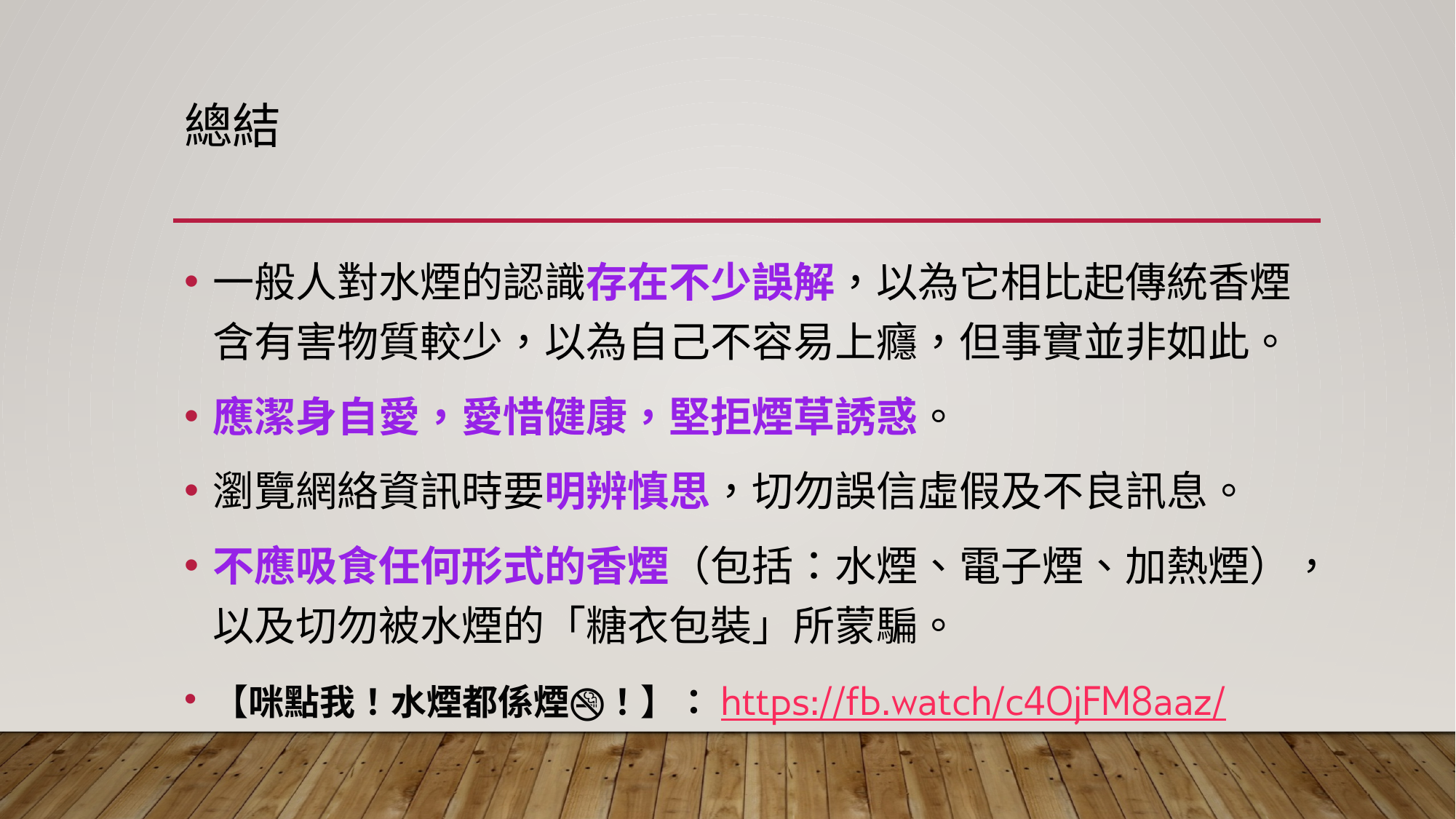

# 總結
一般人對水煙的認識存在不少誤解，以為它相比起傳統香煙含有害物質較少，以為自己不容易上癮，但事實並非如此。
應潔身自愛，愛惜健康，堅拒煙草誘惑。
瀏覽網絡資訊時要明辨慎思，切勿誤信虛假及不良訊息。
不應吸食任何形式的香煙（包括：水煙、電子煙、加熱煙），以及切勿被水煙的「糖衣包裝」所蒙騙。
【咪點我！水煙都係煙🚭！】：https://fb.watch/c4OjFM8aaz/